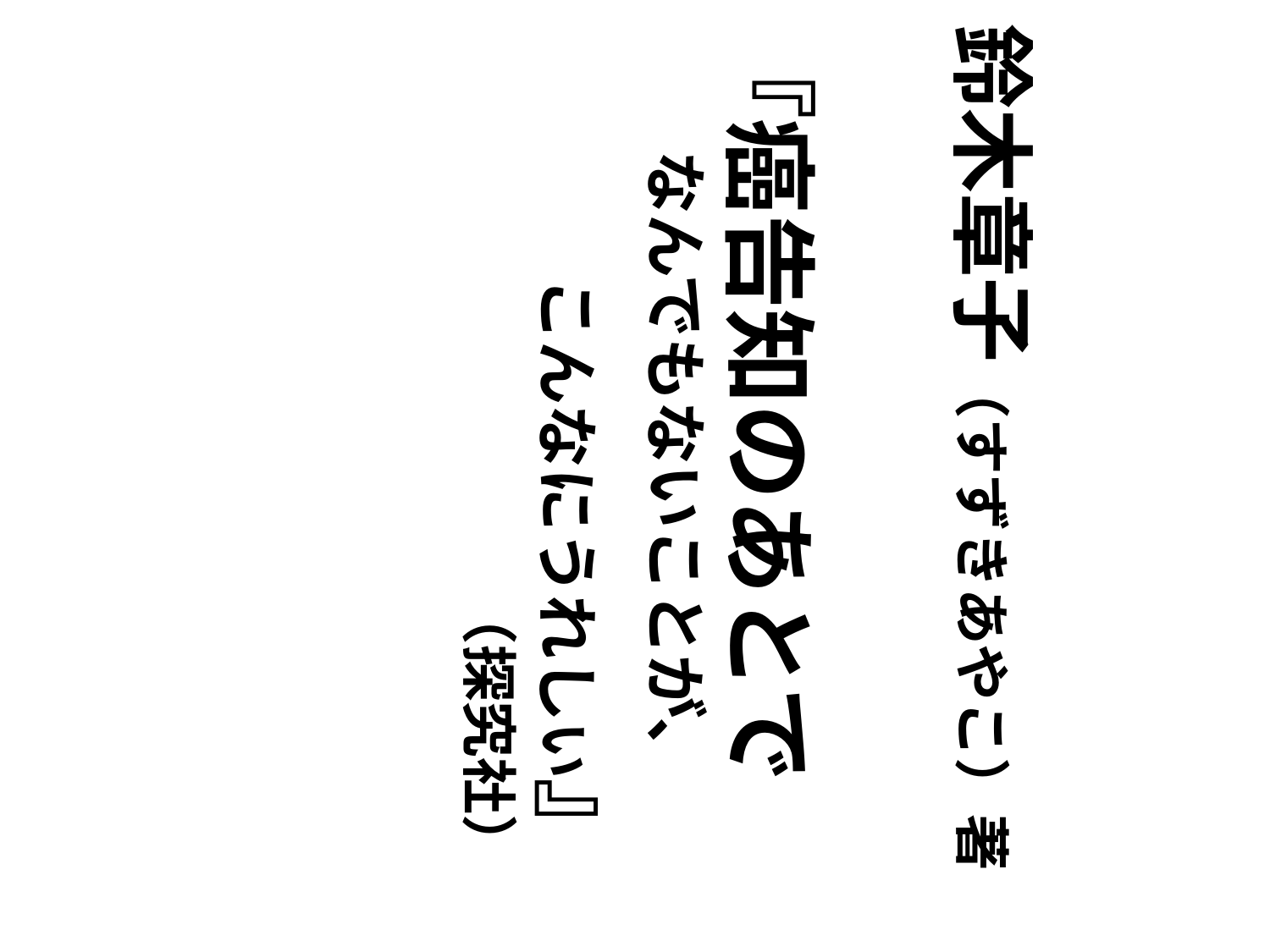

鈴木章子（すずきあやこ）著

『癌告知のあとで
　　なんでもないことが、
　　　　こんなにうれしい』
　　　　　　　　　　（探究社）